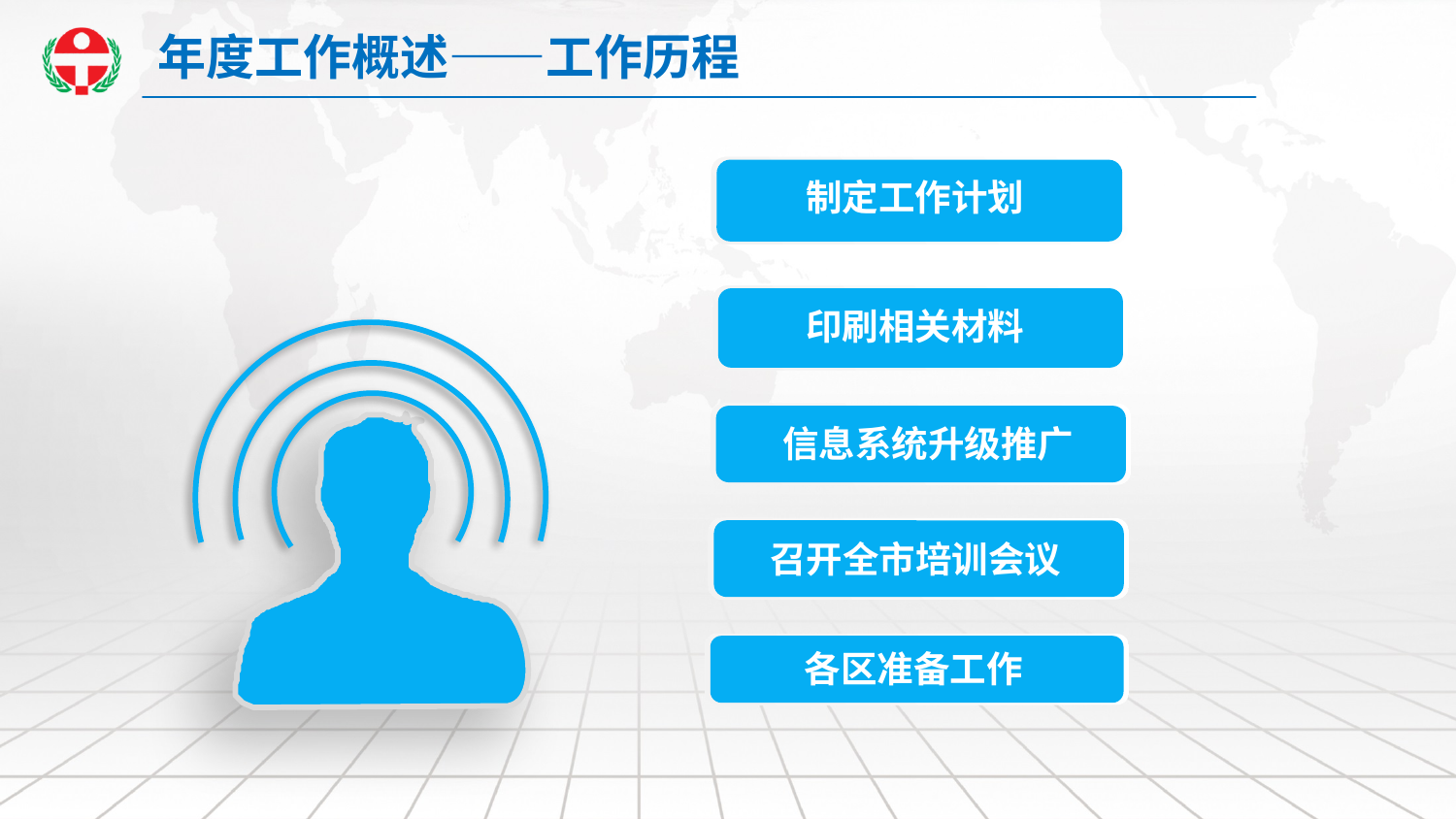

年度工作概述——工作历程

制定工作计划

印刷相关材料

信息系统升级推广

召开全市培训会议

各区准备工作